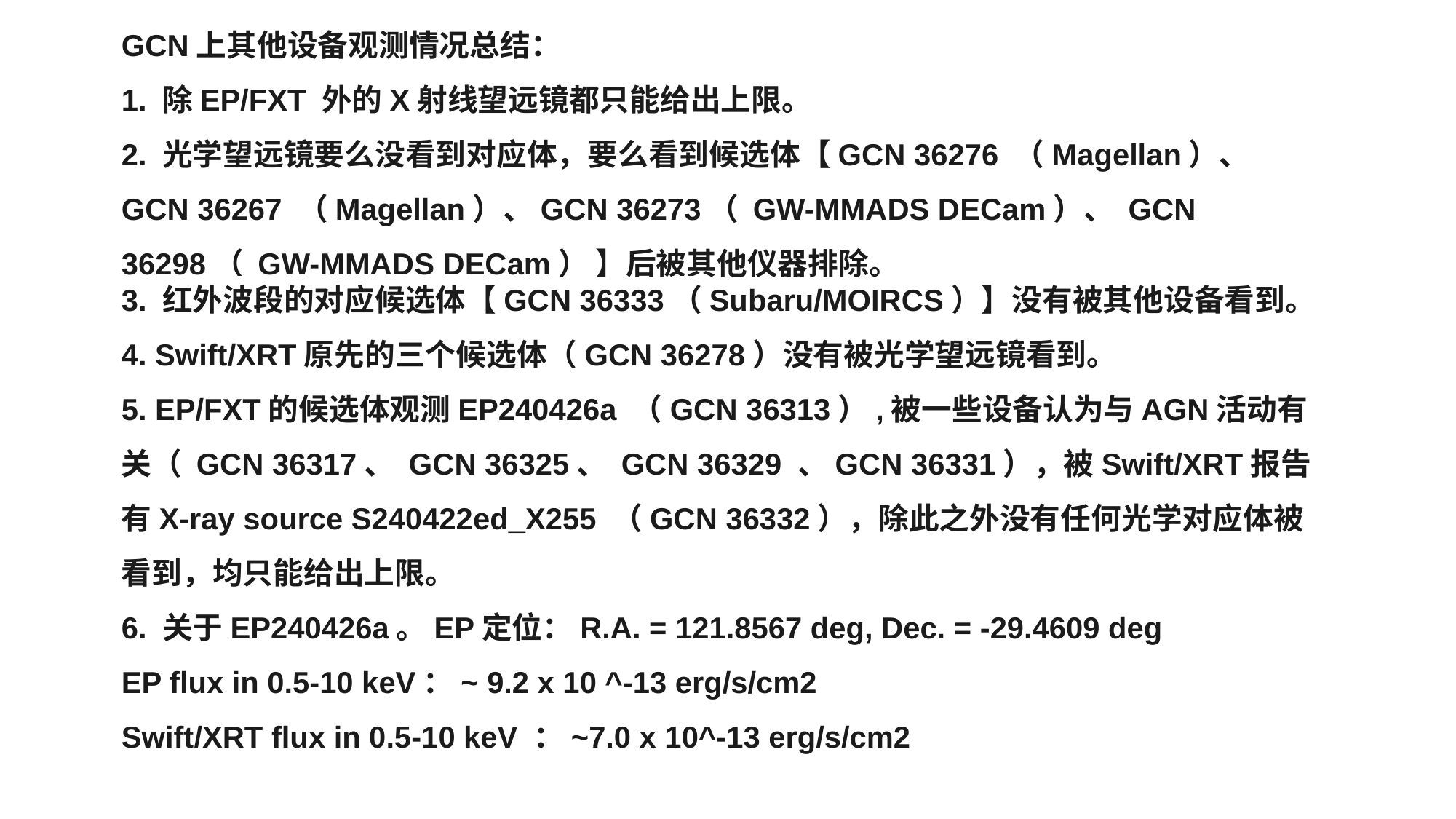

GCN上其他设备观测情况总结：
1. 除EP/FXT 外的X射线望远镜都只能给出上限。
2. 光学望远镜要么没看到对应体，要么看到候选体【GCN 36276 （Magellan）、 GCN 36267 （Magellan）、GCN 36273（ GW-MMADS DECam）、 GCN 36298（ GW-MMADS DECam） 】后被其他仪器排除。
3. 红外波段的对应候选体【GCN 36333（Subaru/MOIRCS）】没有被其他设备看到。
4. Swift/XRT原先的三个候选体（GCN 36278）没有被光学望远镜看到。
5. EP/FXT的候选体观测EP240426a （GCN 36313）,被一些设备认为与AGN活动有关（ GCN 36317、 GCN 36325、 GCN 36329 、GCN 36331），被Swift/XRT报告有X-ray source S240422ed_X255 （GCN 36332），除此之外没有任何光学对应体被看到，均只能给出上限。
6. 关于EP240426a。EP定位：R.A. = 121.8567 deg, Dec. = -29.4609 deg
EP flux in 0.5-10 keV：~ 9.2 x 10 ^-13 erg/s/cm2
Swift/XRT flux in 0.5-10 keV ：~7.0 x 10^-13 erg/s/cm2